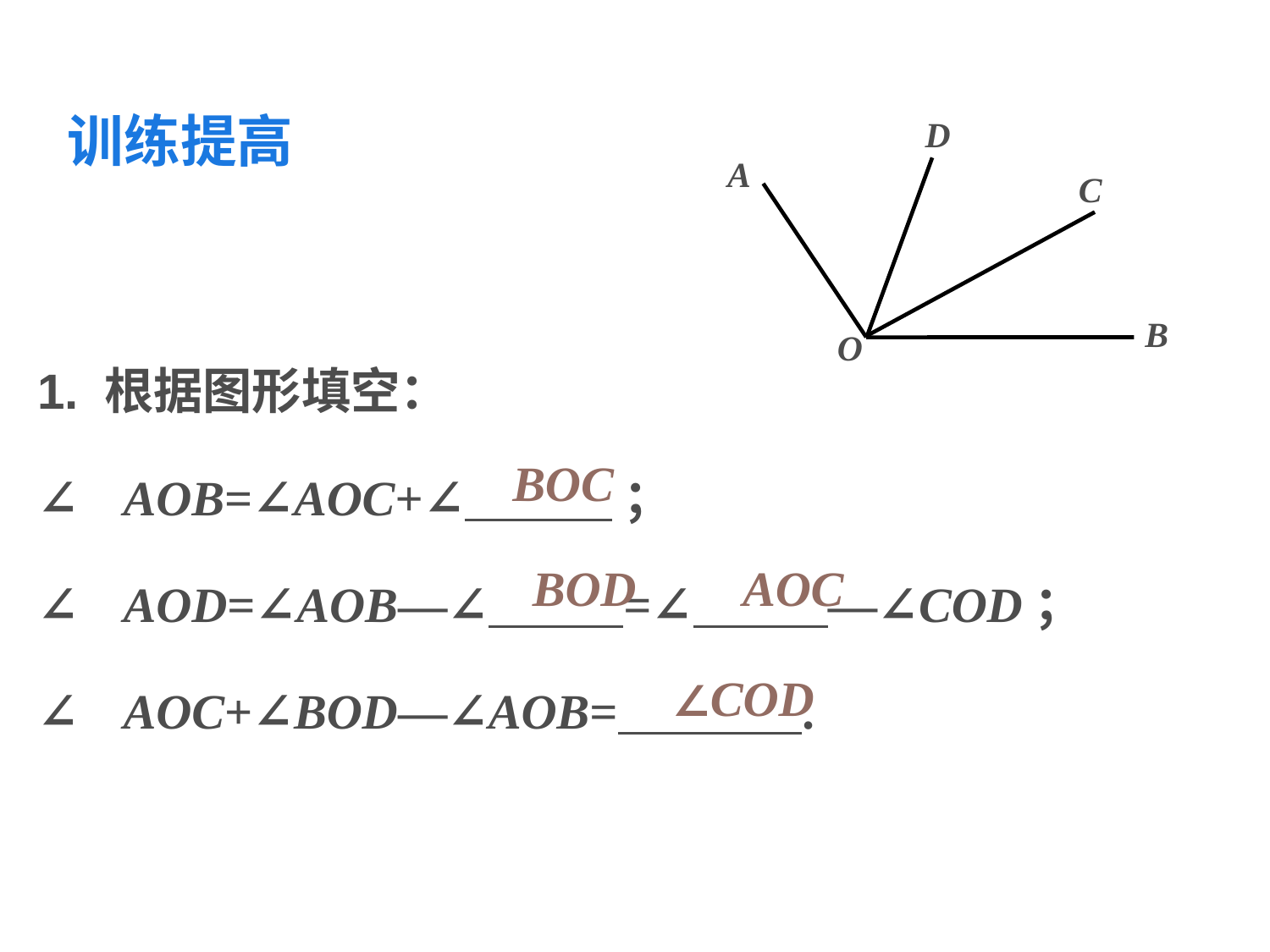

# 训练提高
D
A

C

  B
O

1. 根据图形填空：
①∠AOB=∠AOC+∠            ；
②∠AOD=∠AOB—∠           =∠           —∠COD；
③∠AOC+∠BOD—∠AOB=               .
BOC
BOD
AOC
∠COD